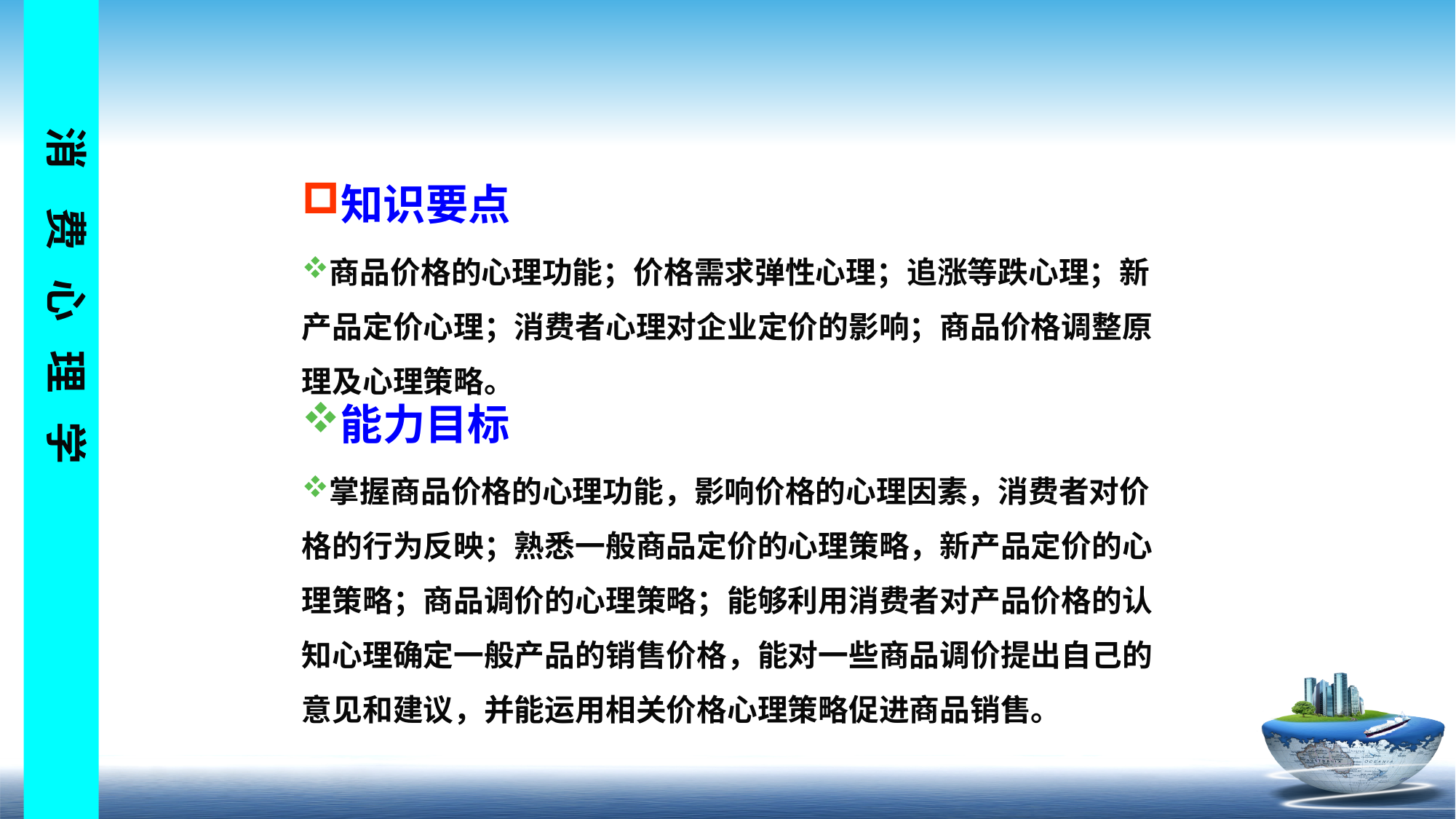

知识要点
商品价格的心理功能；价格需求弹性心理；追涨等跌心理；新产品定价心理；消费者心理对企业定价的影响；商品价格调整原理及心理策略。
能力目标
掌握商品价格的心理功能，影响价格的心理因素，消费者对价格的行为反映；熟悉一般商品定价的心理策略，新产品定价的心理策略；商品调价的心理策略；能够利用消费者对产品价格的认知心理确定一般产品的销售价格，能对一些商品调价提出自己的意见和建议，并能运用相关价格心理策略促进商品销售。